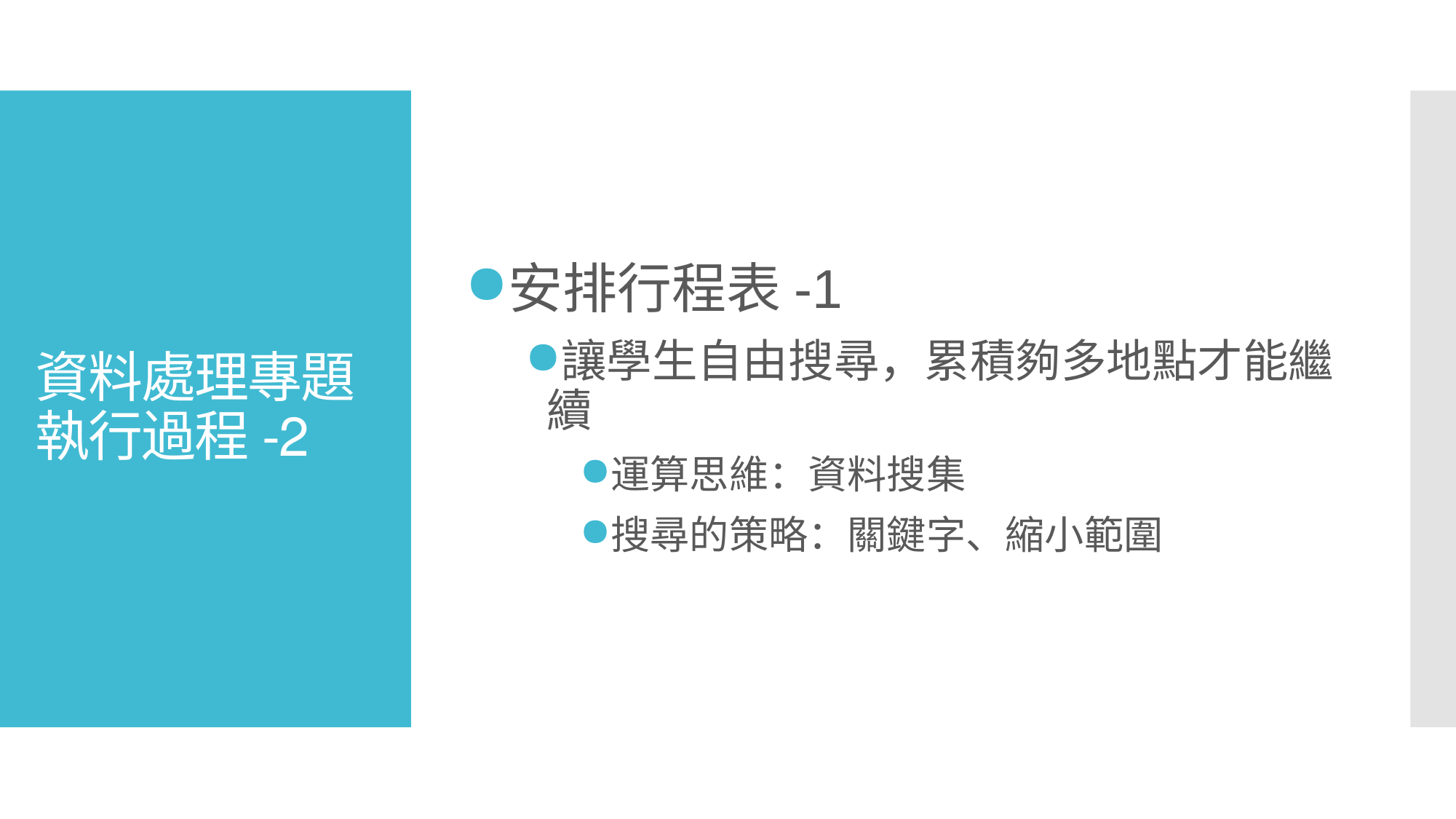

安排行程表-1
讓學生自由搜尋，累積夠多地點才能繼續
運算思維：資料搜集
搜尋的策略：關鍵字、縮小範圍
# 資料處理專題
執行過程-2